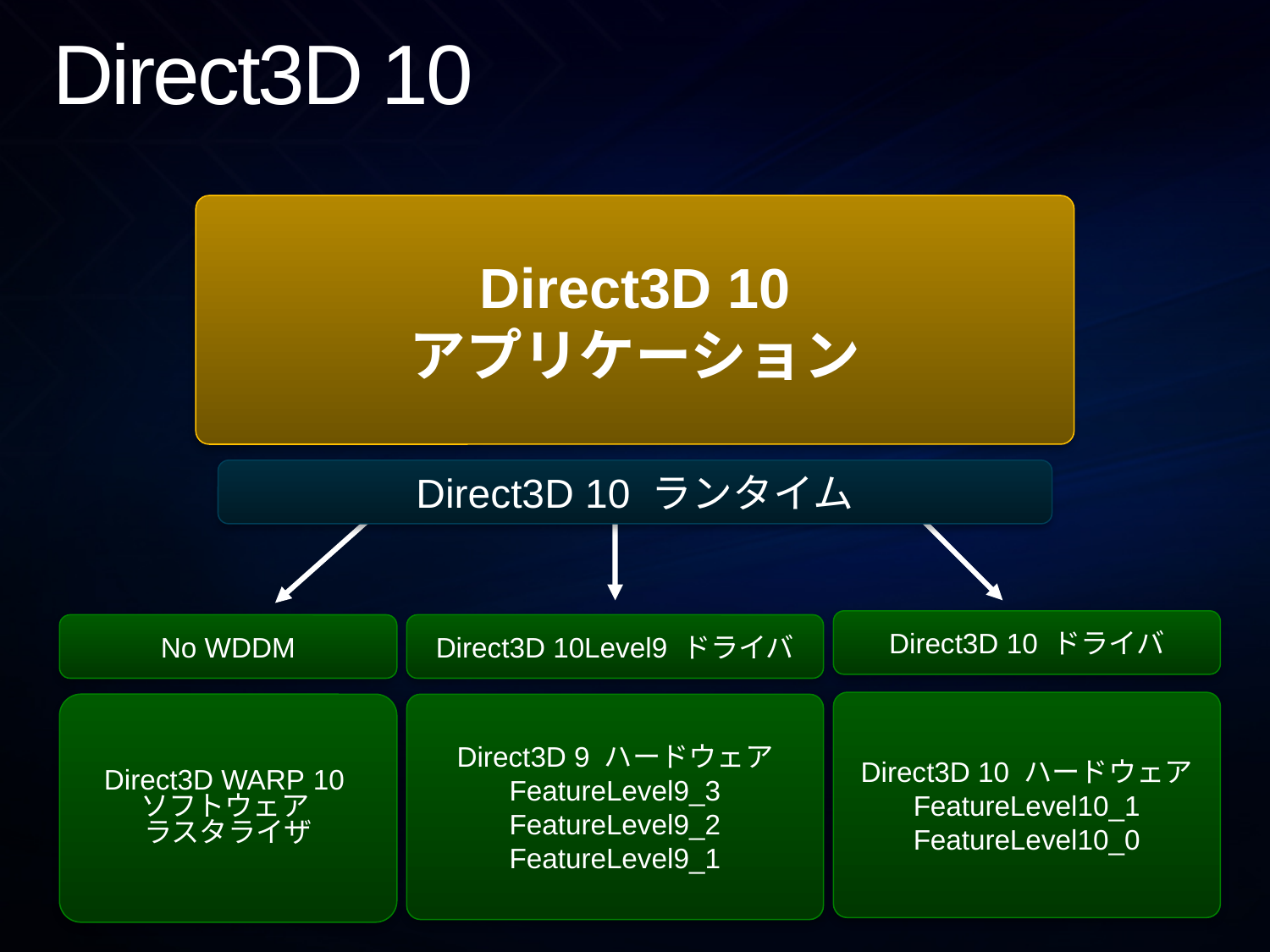

# Direct3D 10
Direct3D 10
アプリケーション
Direct3D 10 ランタイム

Direct3D 10Level9 ドライバ
Direct3D 9 ハードウェア
FeatureLevel9_3
FeatureLevel9_2
FeatureLevel9_1

Direct3D 10 ドライバ
Direct3D 10 ハードウェア
FeatureLevel10_1
FeatureLevel10_0

No WDDM
Direct3D WARP 10
ソフトウェア
ラスタライザ